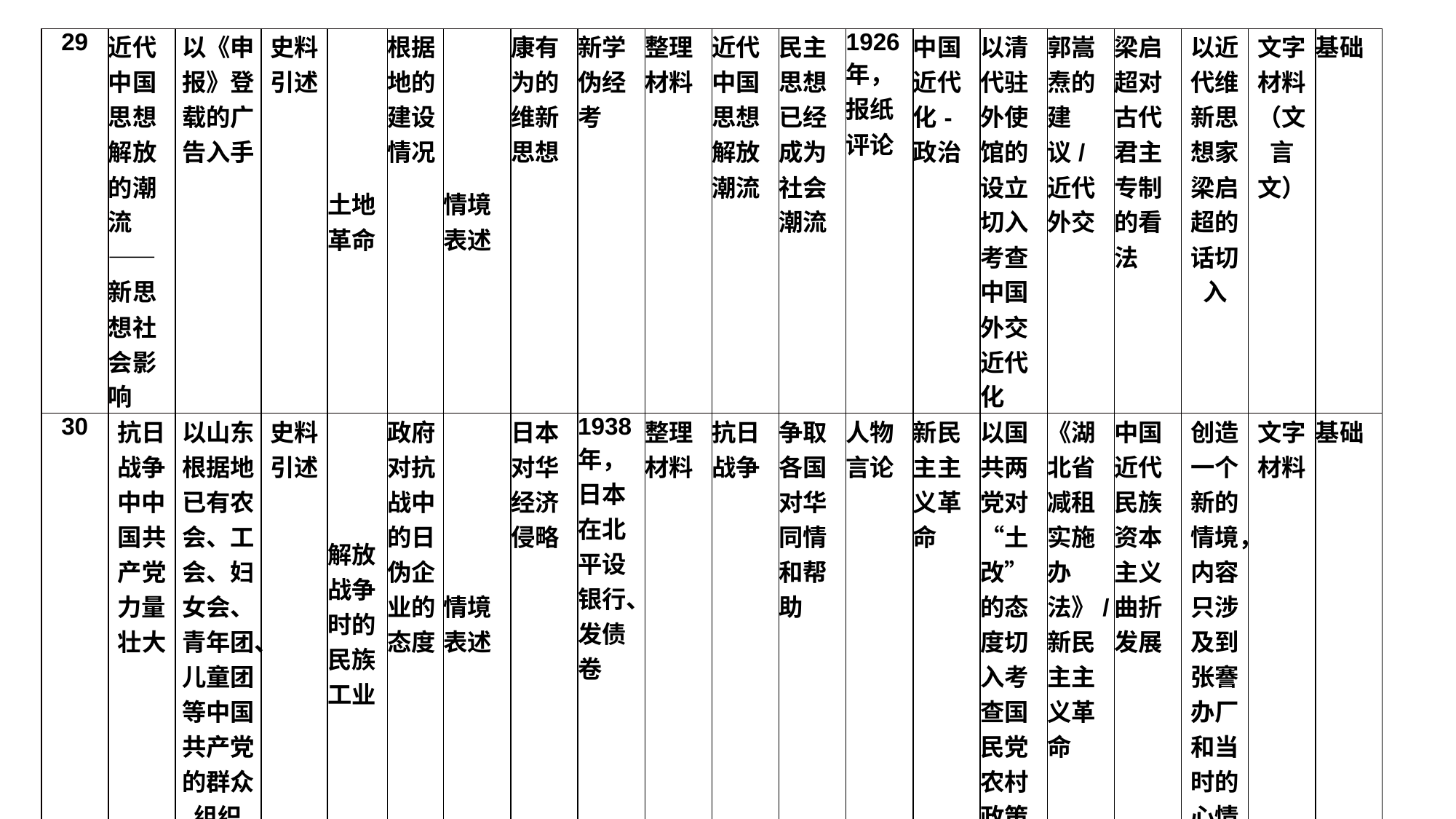

| 29 | 近代中国思想解放的潮流——新思想社会影响 | 以《申报》登载的广告入手 | 史料引述 | 土地革命 | 根据地的建设情况 | 情境表述 | 康有为的维新思想 | 新学伪经考 | 整理材料 | 近代中国思想解放潮流 | 民主思想已经成为社会潮流 | 1926年，报纸评论 | 中国近代化-政治 | 以清代驻外使馆的设立切入考查中国外交近代化 | 郭嵩焘的建议/近代外交 | 梁启超对古代君主专制的看法 | 以近代维新思想家梁启超的话切入 | 文字材料（文言文） | 基础 |
| --- | --- | --- | --- | --- | --- | --- | --- | --- | --- | --- | --- | --- | --- | --- | --- | --- | --- | --- | --- |
| 30 | 抗日战争中中国共产党力量壮大 | 以山东根据地已有农会、工会、妇女会、青年团、儿童团等中国共产党的群众组织 | 史料引述 | 解放战争时的民族工业 | 政府对抗战中的日伪企业的态度 | 情境表述 | 日本对华经济侵略 | 1938年，日本在北平设银行、发债卷 | 整理材料 | 抗日战争 | 争取各国对华同情和帮助 | 人物言论 | 新民主主义革命 | 以国共两党对“土改”的态度切入考查国民党农村政策 | 《湖北省减租实施办法》/新民主主义革命 | 中国近代民族资本主义曲折发展 | 创造一个新的情境，内容只涉及到张謇办厂和当时的心情 | 文字材料 | 基础 |